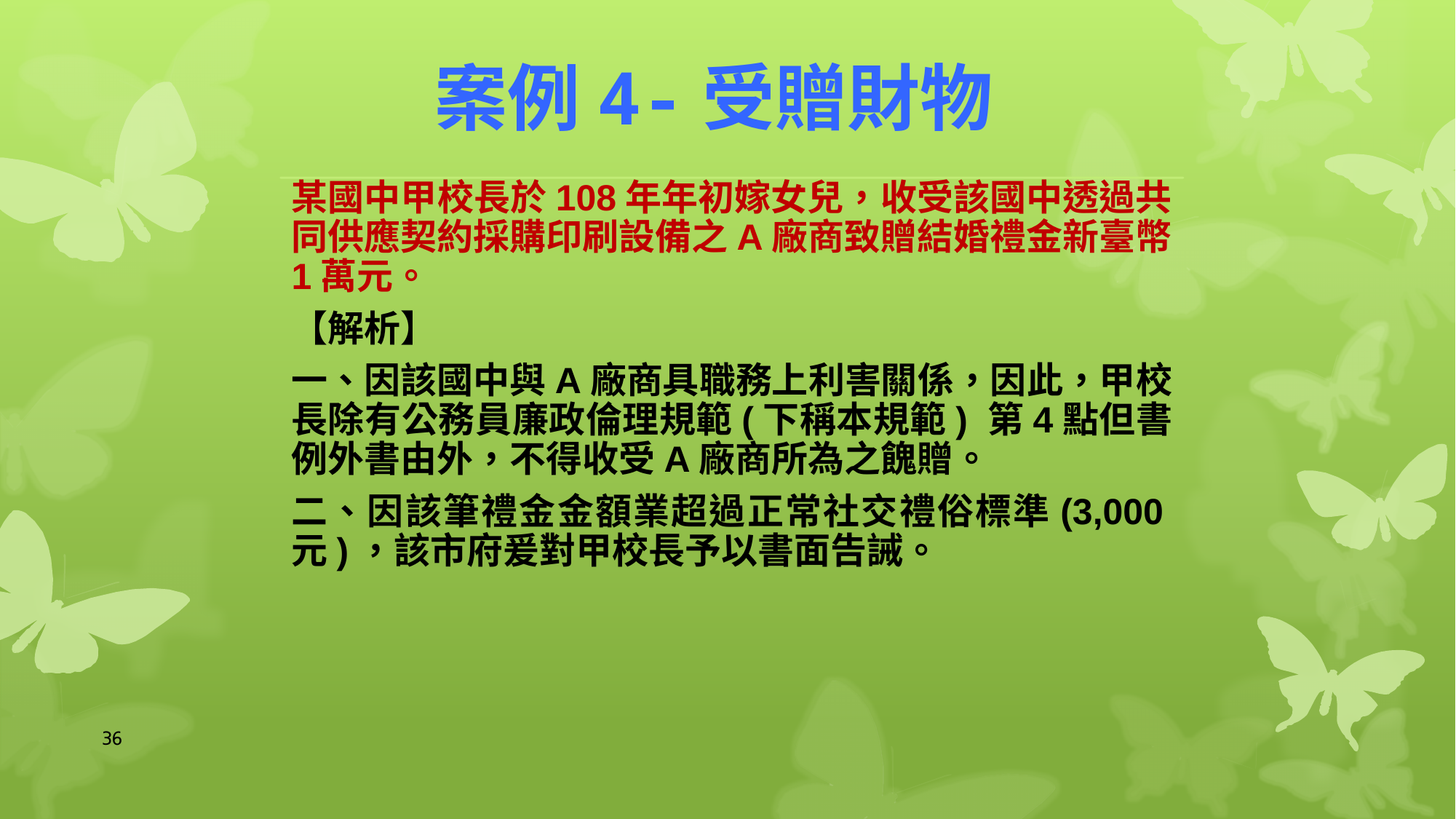

# 案例4-受贈財物
某國中甲校長於108年年初嫁女兒，收受該國中透過共同供應契約採購印刷設備之A廠商致贈結婚禮金新臺幣1萬元。
【解析】
一、因該國中與A廠商具職務上利害關係，因此，甲校長除有公務員廉政倫理規範(下稱本規範) 第4點但書例外書由外，不得收受A廠商所為之餽贈。
二、因該筆禮金金額業超過正常社交禮俗標準(3,000元)，該市府爰對甲校長予以書面告誡。
36